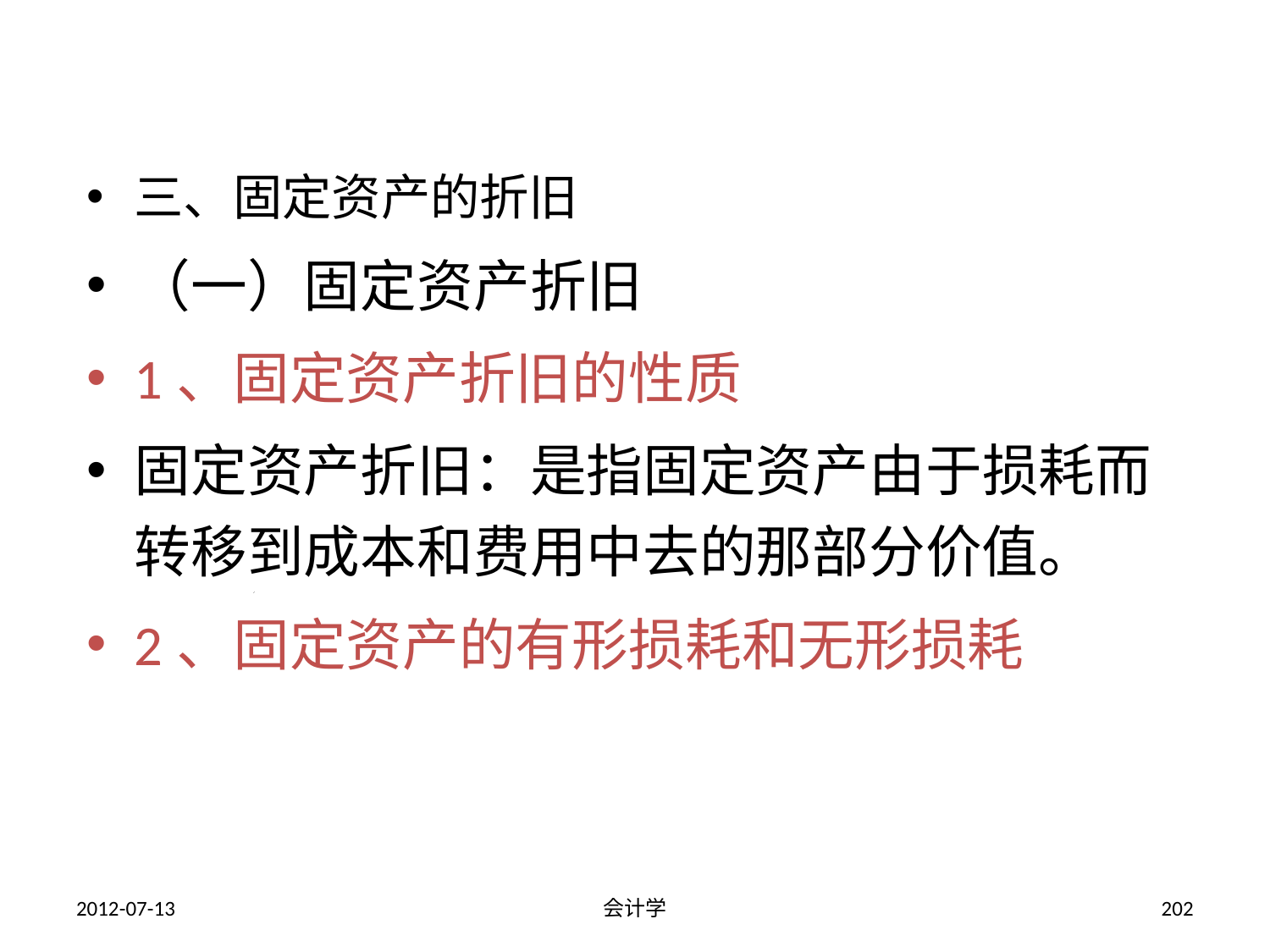

三、固定资产的折旧
（一）固定资产折旧
1、固定资产折旧的性质
固定资产折旧：是指固定资产由于损耗而转移到成本和费用中去的那部分价值。
2、固定资产的有形损耗和无形损耗

2012-07-13
会计学
202